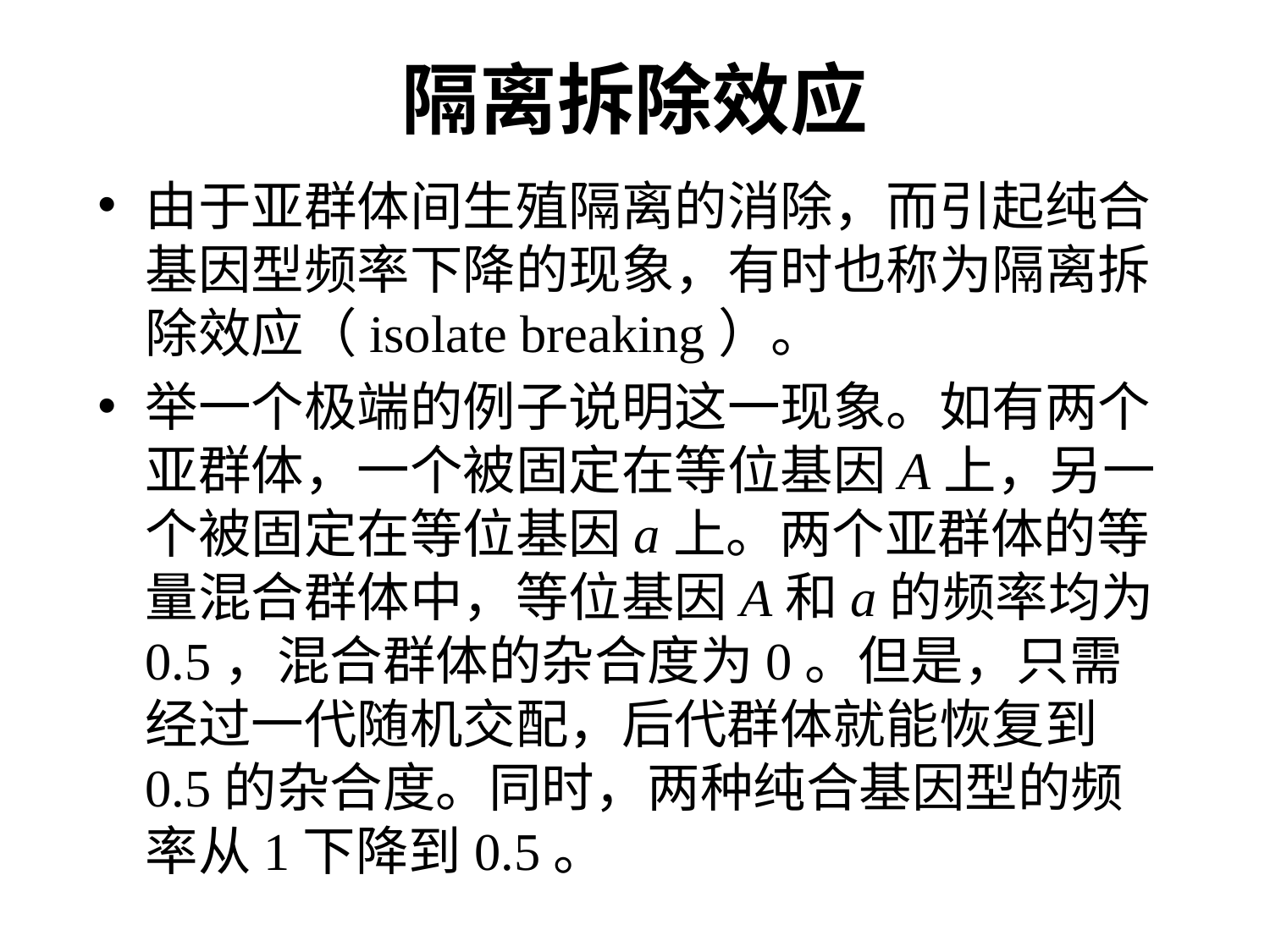

# 隔离拆除效应
由于亚群体间生殖隔离的消除，而引起纯合基因型频率下降的现象，有时也称为隔离拆除效应（isolate breaking）。
举一个极端的例子说明这一现象。如有两个亚群体，一个被固定在等位基因A上，另一个被固定在等位基因a上。两个亚群体的等量混合群体中，等位基因A和a的频率均为0.5，混合群体的杂合度为0。但是，只需经过一代随机交配，后代群体就能恢复到0.5的杂合度。同时，两种纯合基因型的频率从1下降到0.5。